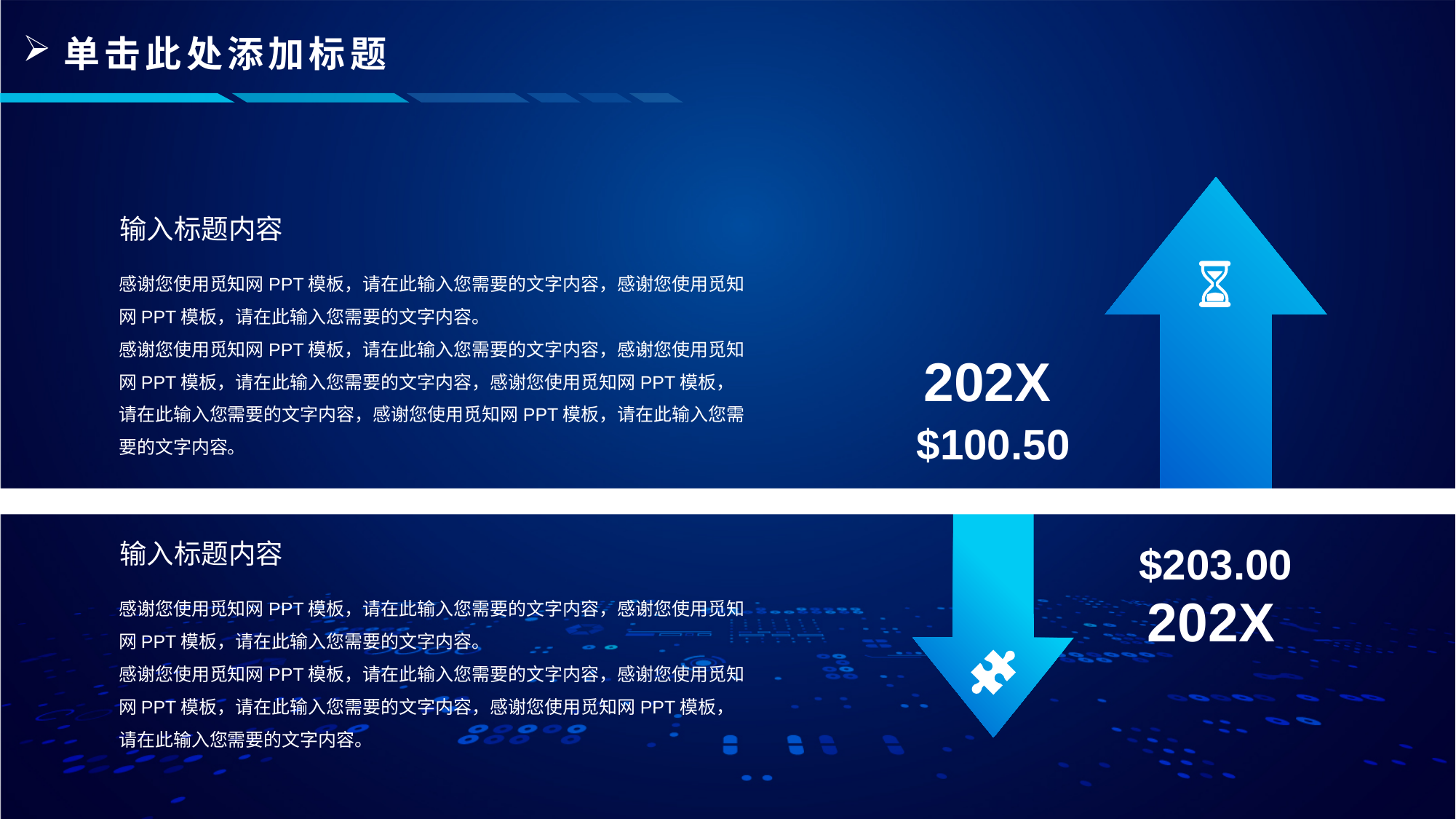

输入标题内容
感谢您使用觅知网PPT模板，请在此输入您需要的文字内容，感谢您使用觅知网PPT模板，请在此输入您需要的文字内容。
感谢您使用觅知网PPT模板，请在此输入您需要的文字内容，感谢您使用觅知网PPT模板，请在此输入您需要的文字内容，感谢您使用觅知网PPT模板，请在此输入您需要的文字内容，感谢您使用觅知网PPT模板，请在此输入您需要的文字内容。

202X
$100.50

输入标题内容
$203.00
感谢您使用觅知网PPT模板，请在此输入您需要的文字内容，感谢您使用觅知网PPT模板，请在此输入您需要的文字内容。
感谢您使用觅知网PPT模板，请在此输入您需要的文字内容，感谢您使用觅知网PPT模板，请在此输入您需要的文字内容，感谢您使用觅知网PPT模板，请在此输入您需要的文字内容。
202X